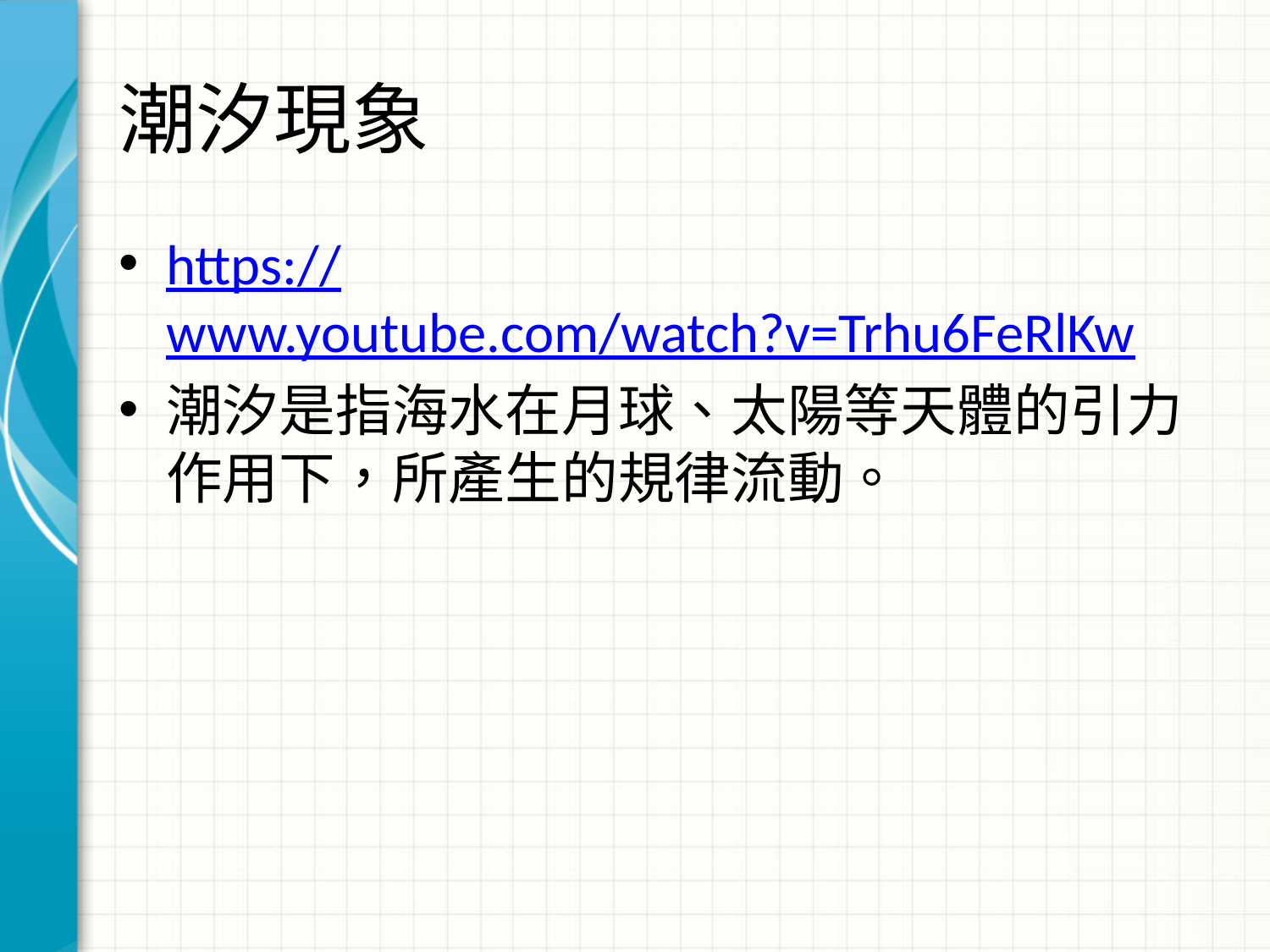

# 潮汐現象
https://www.youtube.com/watch?v=Trhu6FeRlKw
潮汐是指海水在月球、太陽等天體的引力作用下，所產生的規律流動。